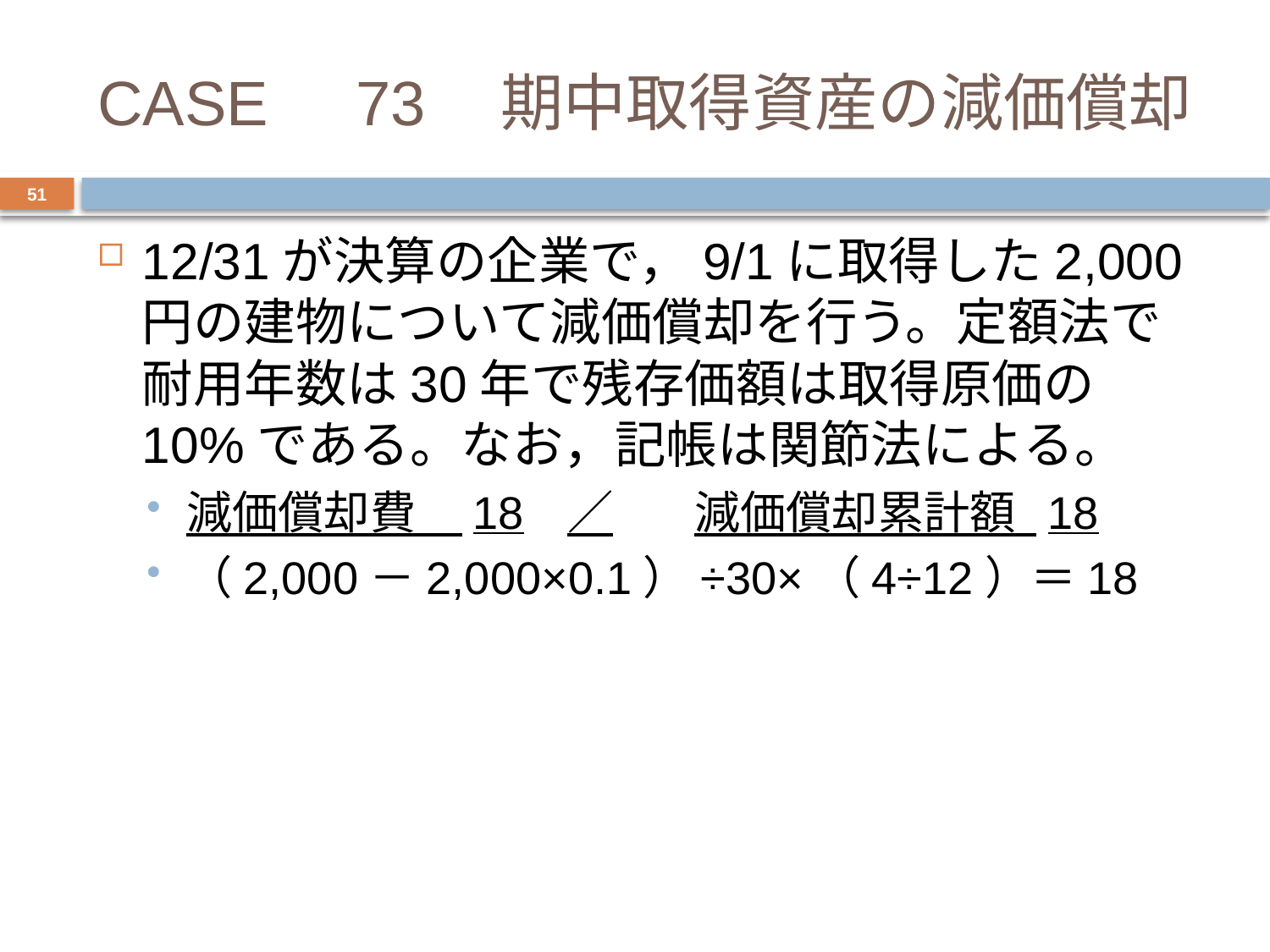

# CASE　73　期中取得資産の減価償却
51
12/31が決算の企業で，9/1に取得した2,000円の建物について減価償却を行う。定額法で耐用年数は30年で残存価額は取得原価の10%である。なお，記帳は関節法による。
減価償却費　18	／	減価償却累計額  18
（2,000－2,000×0.1）÷30×（4÷12）＝18